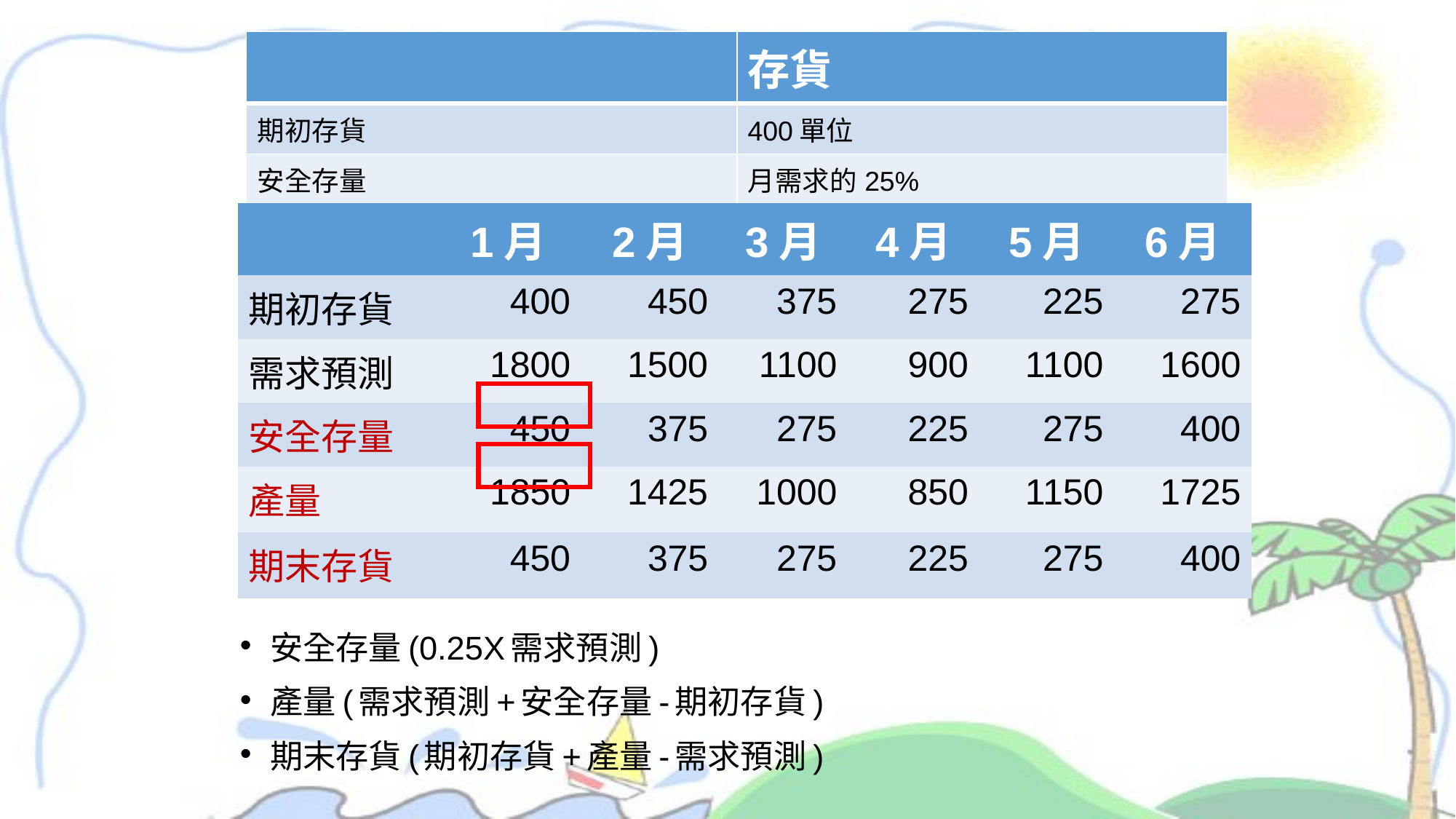

|  | 存貨 |
| --- | --- |
| 期初存貨 | 400單位 |
| 安全存量 | 月需求的25% |
|  | 1月 | 2月 | 3月 | 4月 | 5月 | 6月 |
| --- | --- | --- | --- | --- | --- | --- |
| 期初存貨 | 400 | 450 | 375 | 275 | 225 | 275 |
| 需求預測 | 1800 | 1500 | 1100 | 900 | 1100 | 1600 |
| 安全存量 | 450 | 375 | 275 | 225 | 275 | 400 |
| 產量 | 1850 | 1425 | 1000 | 850 | 1150 | 1725 |
| 期末存貨 | 450 | 375 | 275 | 225 | 275 | 400 |

安全存量(0.25X需求預測)
產量(需求預測+安全存量-期初存貨)
期末存貨(期初存貨+產量-需求預測)